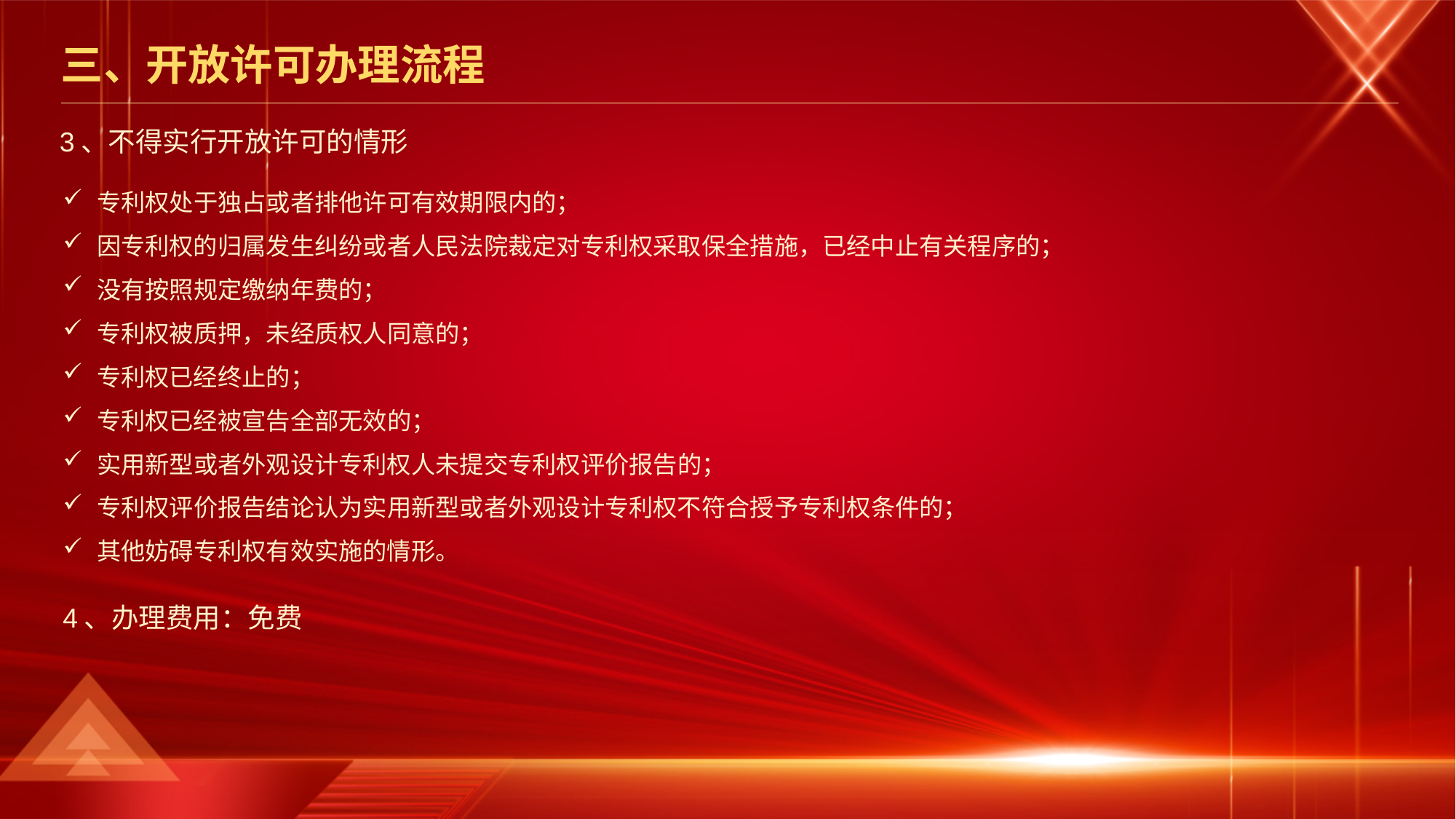

三、开放许可办理流程
3、不得实行开放许可的情形
专利权处于独占或者排他许可有效期限内的；
因专利权的归属发生纠纷或者人民法院裁定对专利权采取保全措施，已经中止有关程序的；
没有按照规定缴纳年费的；
专利权被质押，未经质权人同意的；
专利权已经终止的；
专利权已经被宣告全部无效的；
实用新型或者外观设计专利权人未提交专利权评价报告的；
专利权评价报告结论认为实用新型或者外观设计专利权不符合授予专利权条件的；
其他妨碍专利权有效实施的情形。
4、办理费用：免费